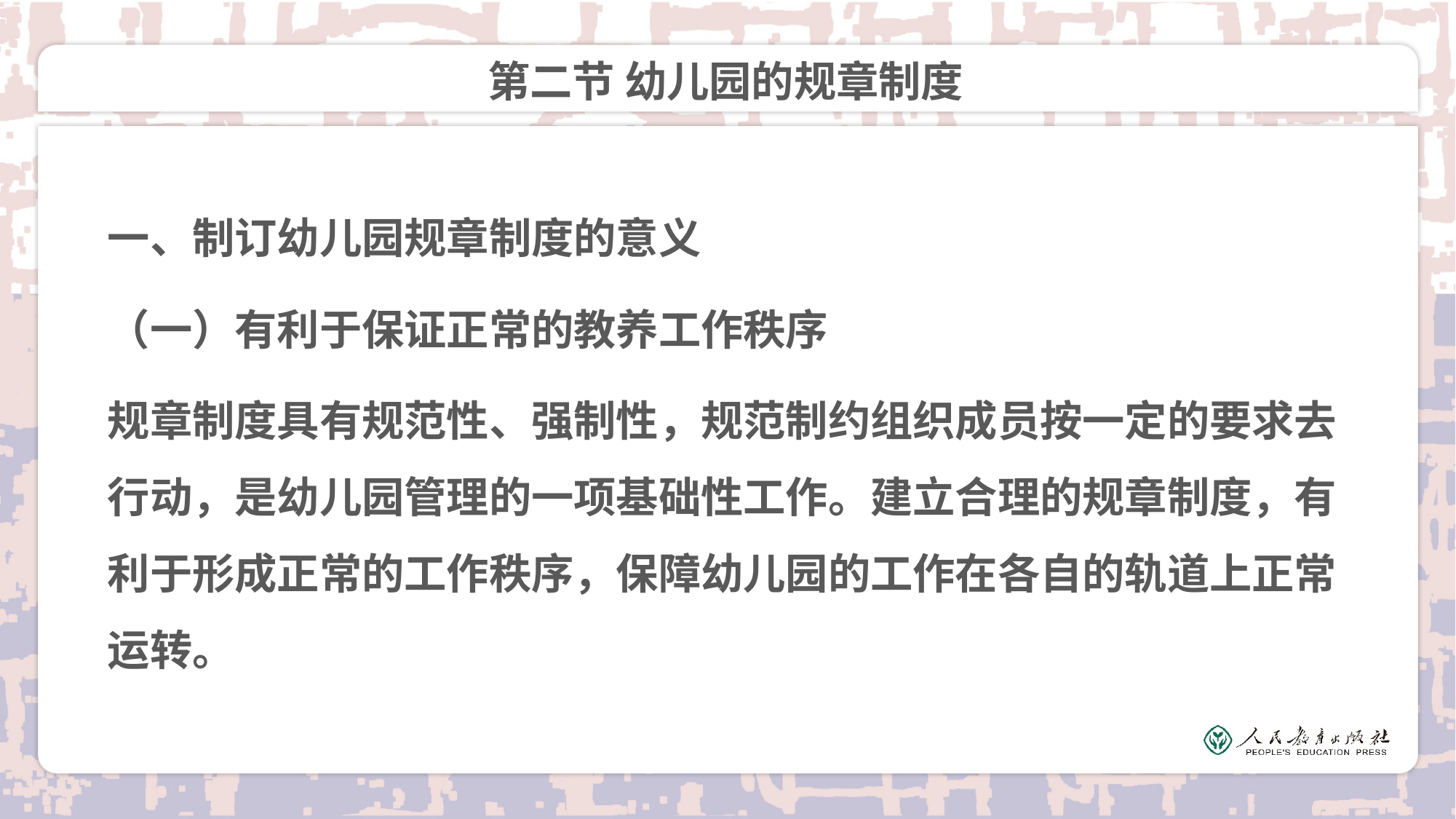

# 第二节 幼儿园的规章制度
一、制订幼儿园规章制度的意义
（一）有利于保证正常的教养工作秩序
规章制度具有规范性、强制性，规范制约组织成员按一定的要求去行动，是幼儿园管理的一项基础性工作。建立合理的规章制度，有利于形成正常的工作秩序，保障幼儿园的工作在各自的轨道上正常运转。